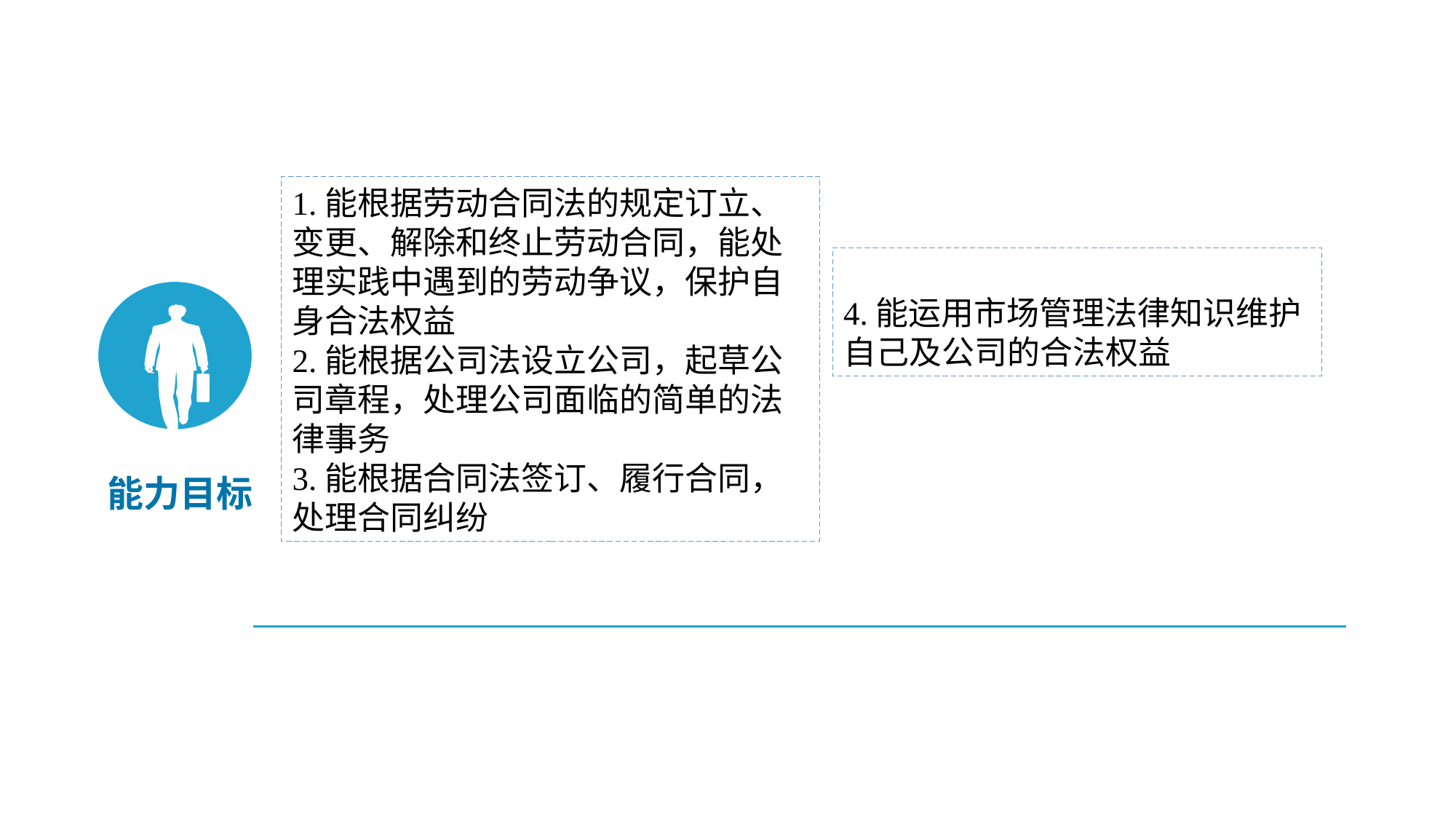

1.能根据劳动合同法的规定订立、变更、解除和终止劳动合同，能处理实践中遇到的劳动争议，保护自身合法权益
2.能根据公司法设立公司，起草公司章程，处理公司面临的简单的法律事务
3.能根据合同法签订、履行合同，处理合同纠纷

4.能运用市场管理法律知识维护自己及公司的合法权益

能力目标